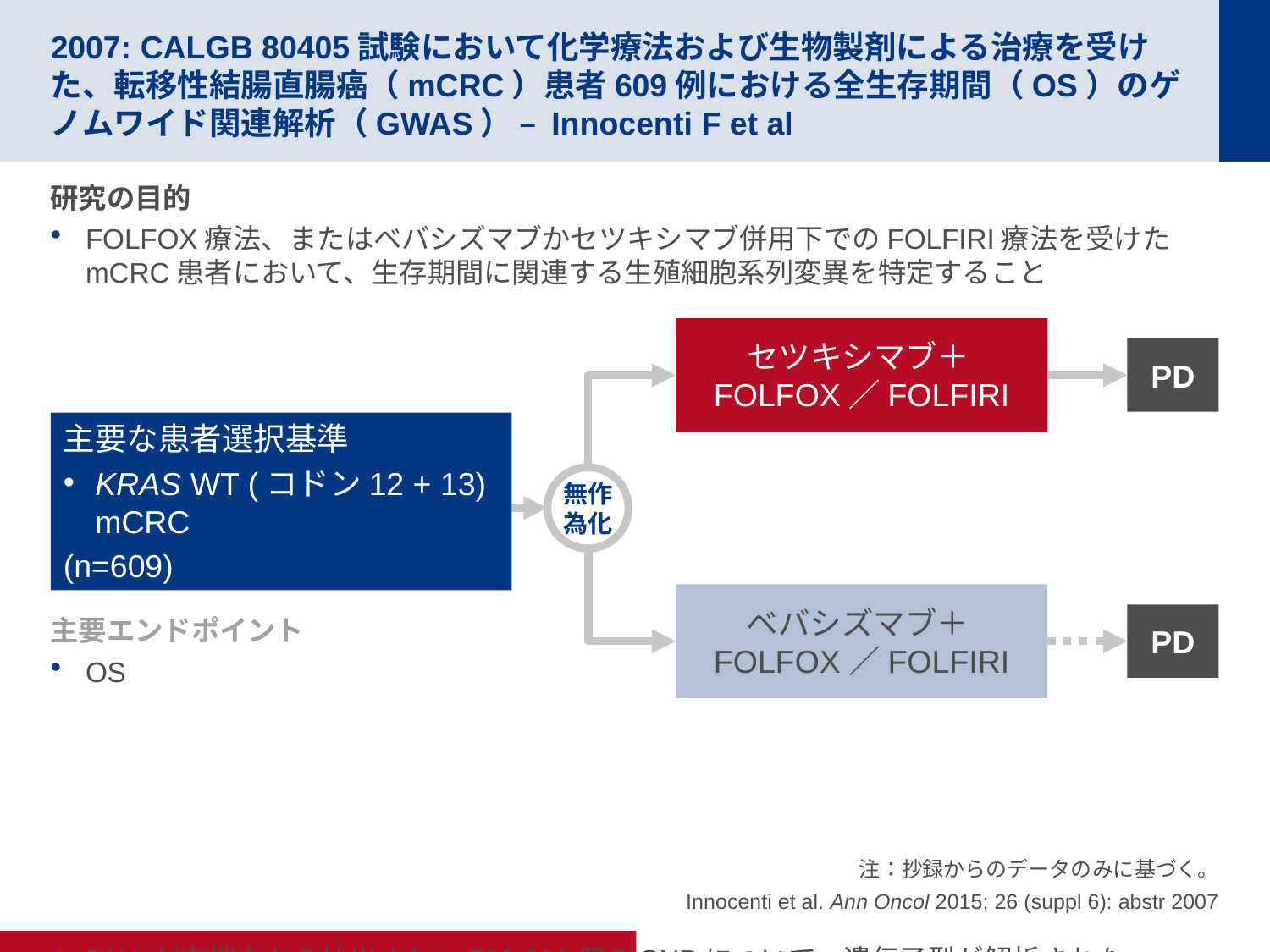

# 2007: CALGB 80405試験において化学療法および生物製剤による治療を受けた、転移性結腸直腸癌（mCRC）患者609例における全生存期間（OS）のゲノムワイド関連解析（GWAS） – Innocenti F et al
研究の目的
FOLFOX療法、またはベバシズマブかセツキシマブ併用下でのFOLFIRI療法を受けたmCRC患者において、生存期間に関連する生殖細胞系列変異を特定すること

DNAが末梢血から抽出され、700,000個のSNPについて、遺伝子型が解析された
COX比例ハザードモデルを用いて、SNPとOSとの関連性を検証した
セツキシマブ＋FOLFOX／FOLFIRI
PD
主要な患者選択基準
KRAS WT (コドン12 + 13) mCRC
(n=609)
無作
為化
ベバシズマブ＋FOLFOX／FOLFIRI
PD
主要エンドポイント
OS

注：抄録からのデータのみに基づく。
Innocenti et al. Ann Oncol 2015; 26 (suppl 6): abstr 2007